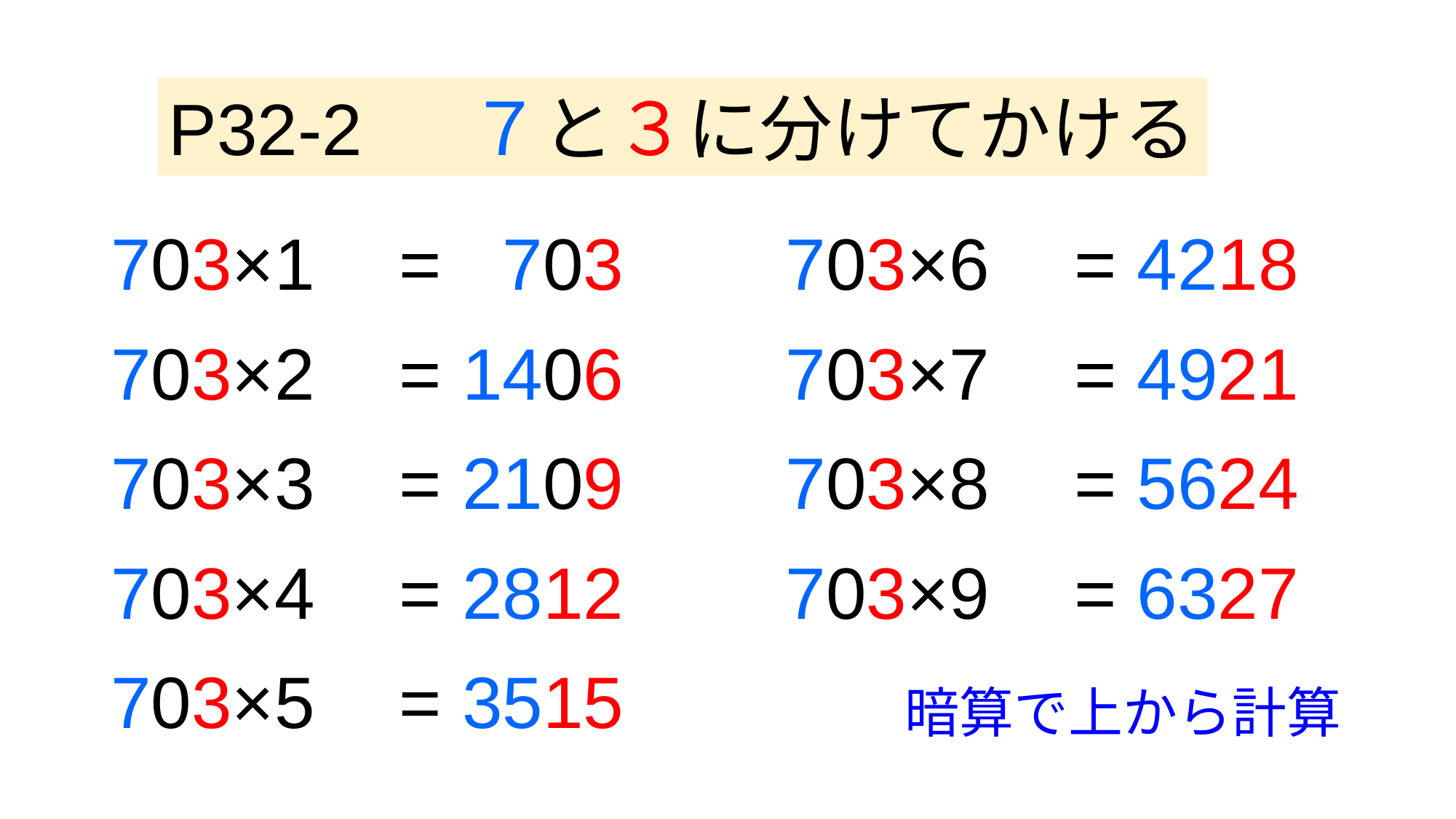

P32-2　 ７と３に分けてかける
703×1
=   703
703×6
= 4218
703×2
= 1406
703×7
= 4921
703×3
= 2109
703×8
= 5624
703×4
= 2812
703×9
= 6327
703×5
= 3515
暗算で上から計算